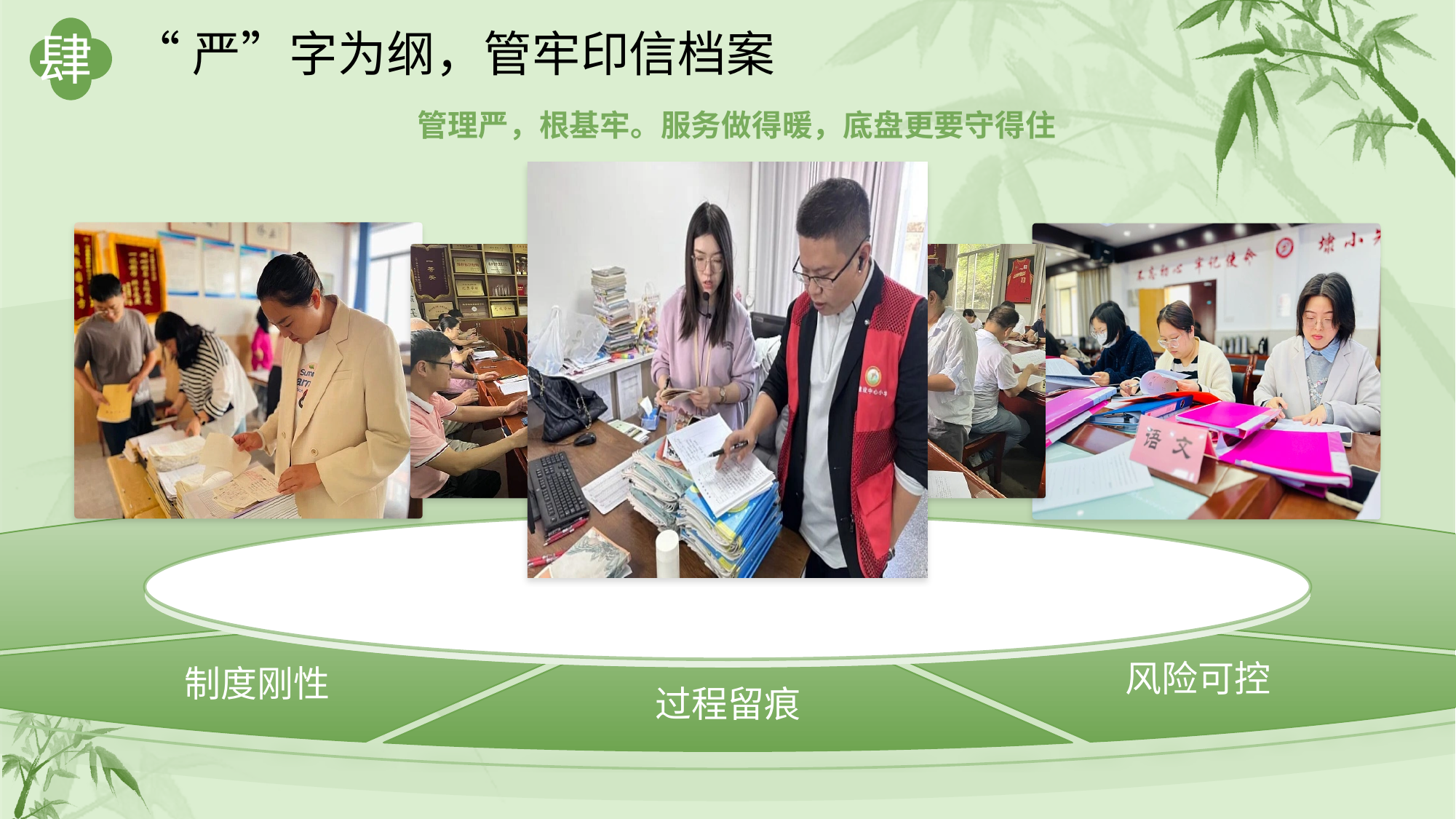

“严”字为纲，管牢印信档案

肆
管理严，根基牢。服务做得暖，底盘更要守得住

风险可控
制度刚性
过程留痕